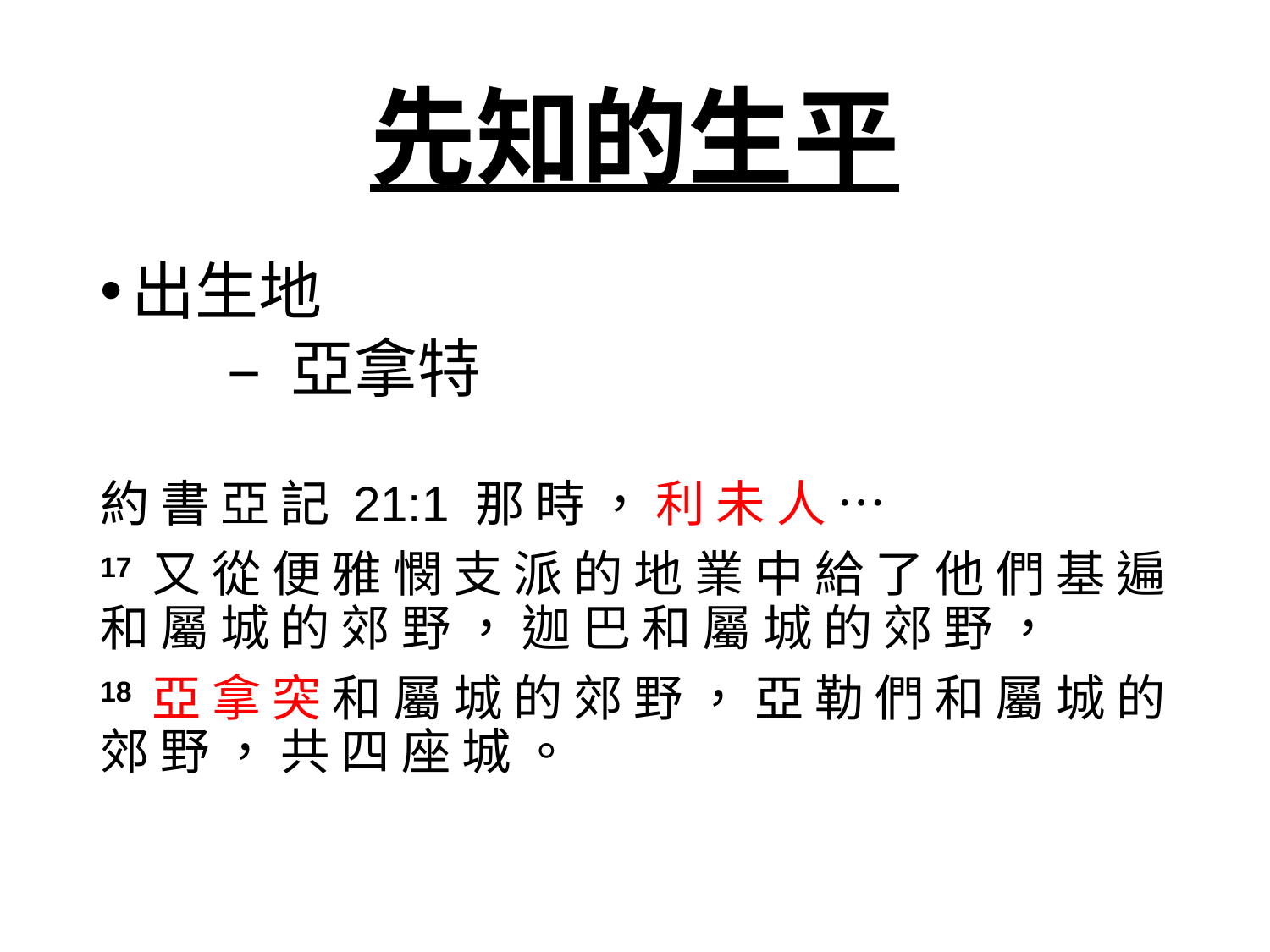

# 先知的生平
出生地
– 亞拿特

約 書 亞 記 21:1 那 時 ， 利 未 人 …
17 又 從 便 雅 憫 支 派 的 地 業 中 給 了 他 們 基 遍 和 屬 城 的 郊 野 ， 迦 巴 和 屬 城 的 郊 野 ，
18 亞 拿 突 和 屬 城 的 郊 野 ， 亞 勒 們 和 屬 城 的 郊 野 ， 共 四 座 城 。